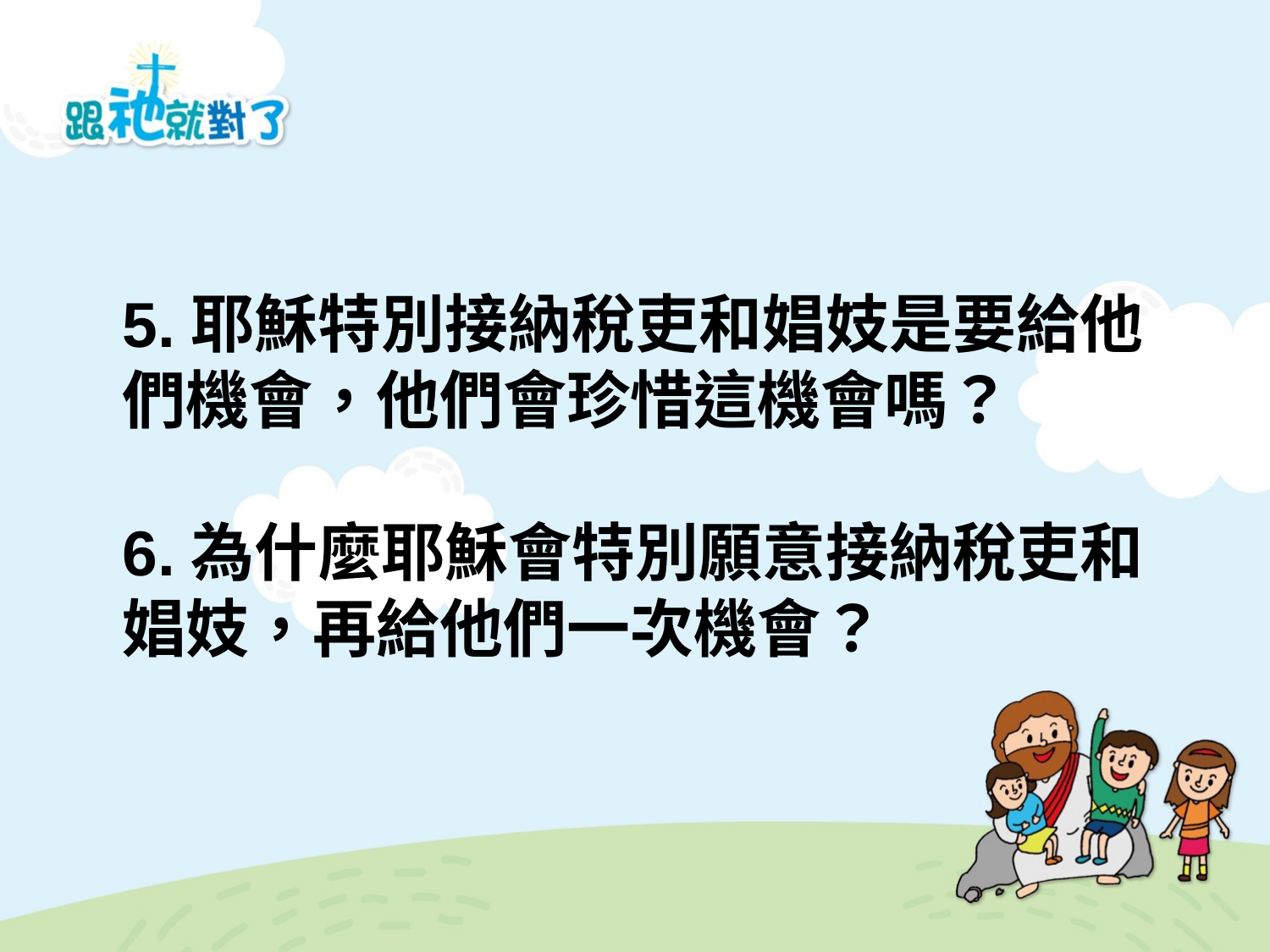

5.耶穌特別接納稅吏和娼妓是要給他們機會，他們會珍惜這機會嗎？

6.為什麼耶穌會特別願意接納稅吏和娼妓，再給他們一次機會？